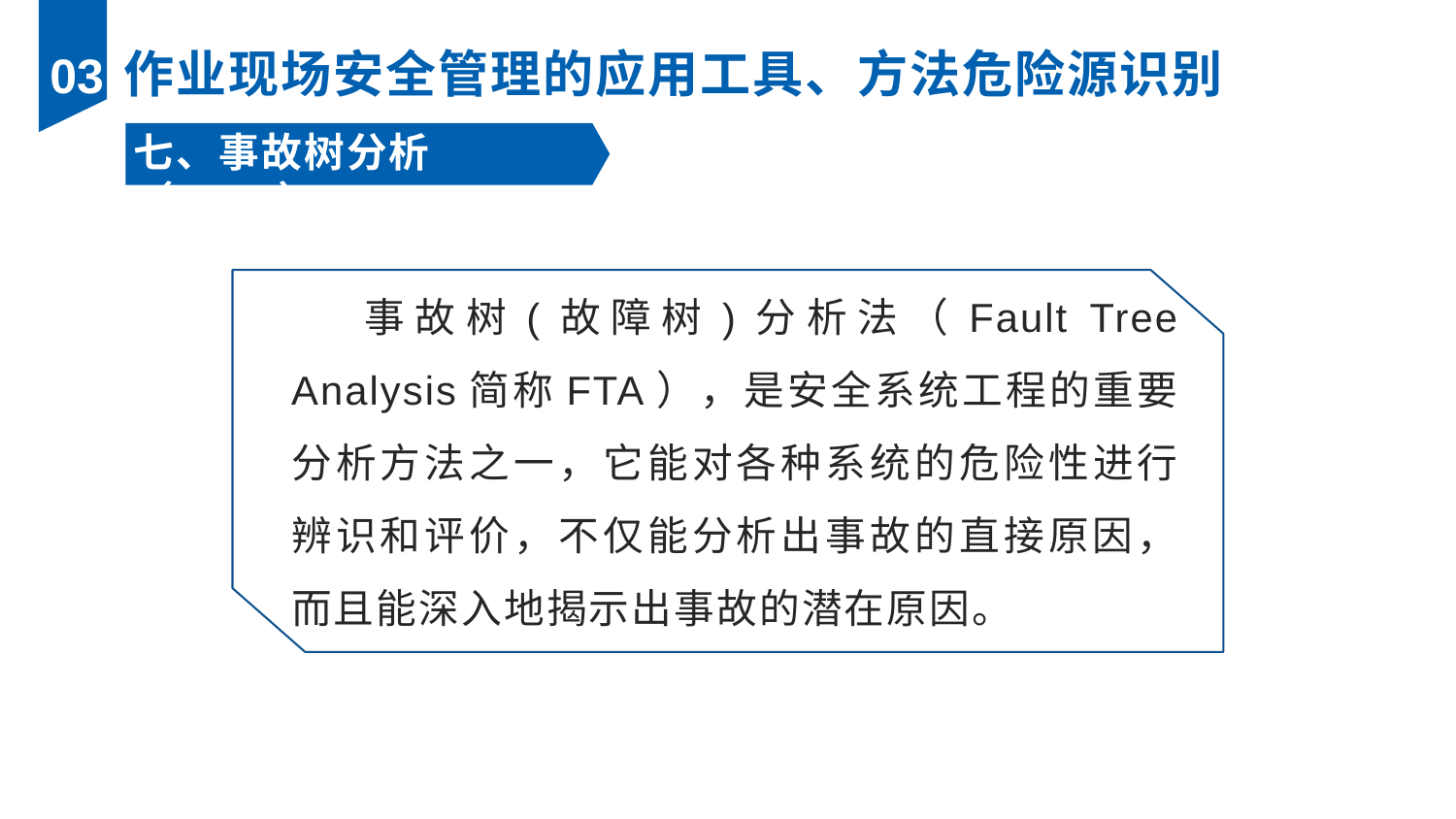

作业现场安全管理的应用工具、方法危险源识别
03
七、事故树分析（FTA）

事故树(故障树)分析法（Fault Tree Analysis简称FTA），是安全系统工程的重要分析方法之一，它能对各种系统的危险性进行辨识和评价，不仅能分析出事故的直接原因，而且能深入地揭示出事故的潜在原因。